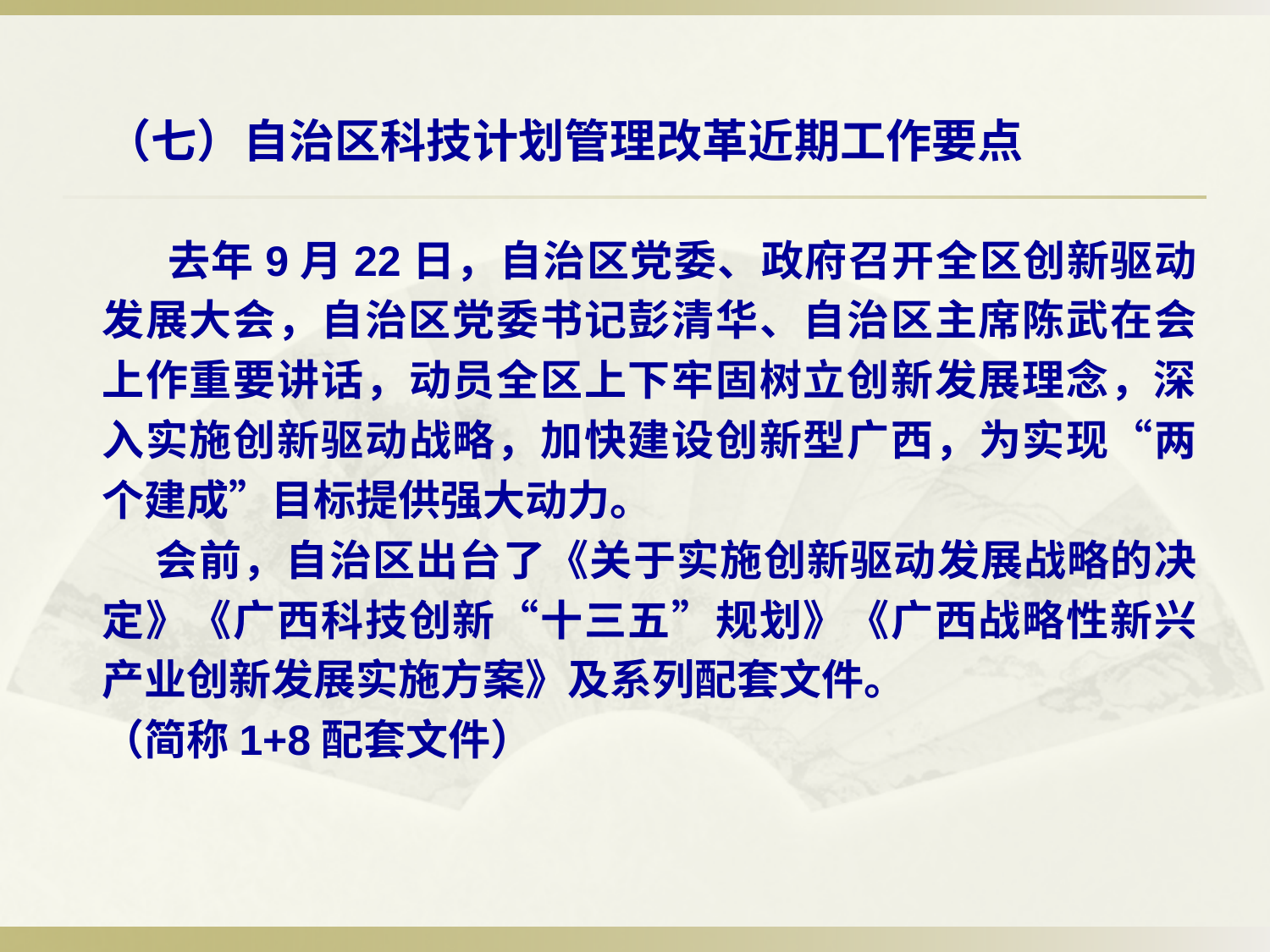

# （七）自治区科技计划管理改革近期工作要点
     去年9月22日，自治区党委、政府召开全区创新驱动发展大会，自治区党委书记彭清华、自治区主席陈武在会上作重要讲话，动员全区上下牢固树立创新发展理念，深入实施创新驱动战略，加快建设创新型广西，为实现“两个建成”目标提供强大动力。
    会前，自治区出台了《关于实施创新驱动发展战略的决定》《广西科技创新“十三五”规划》《广西战略性新兴产业创新发展实施方案》及系列配套文件。
（简称1+8配套文件）